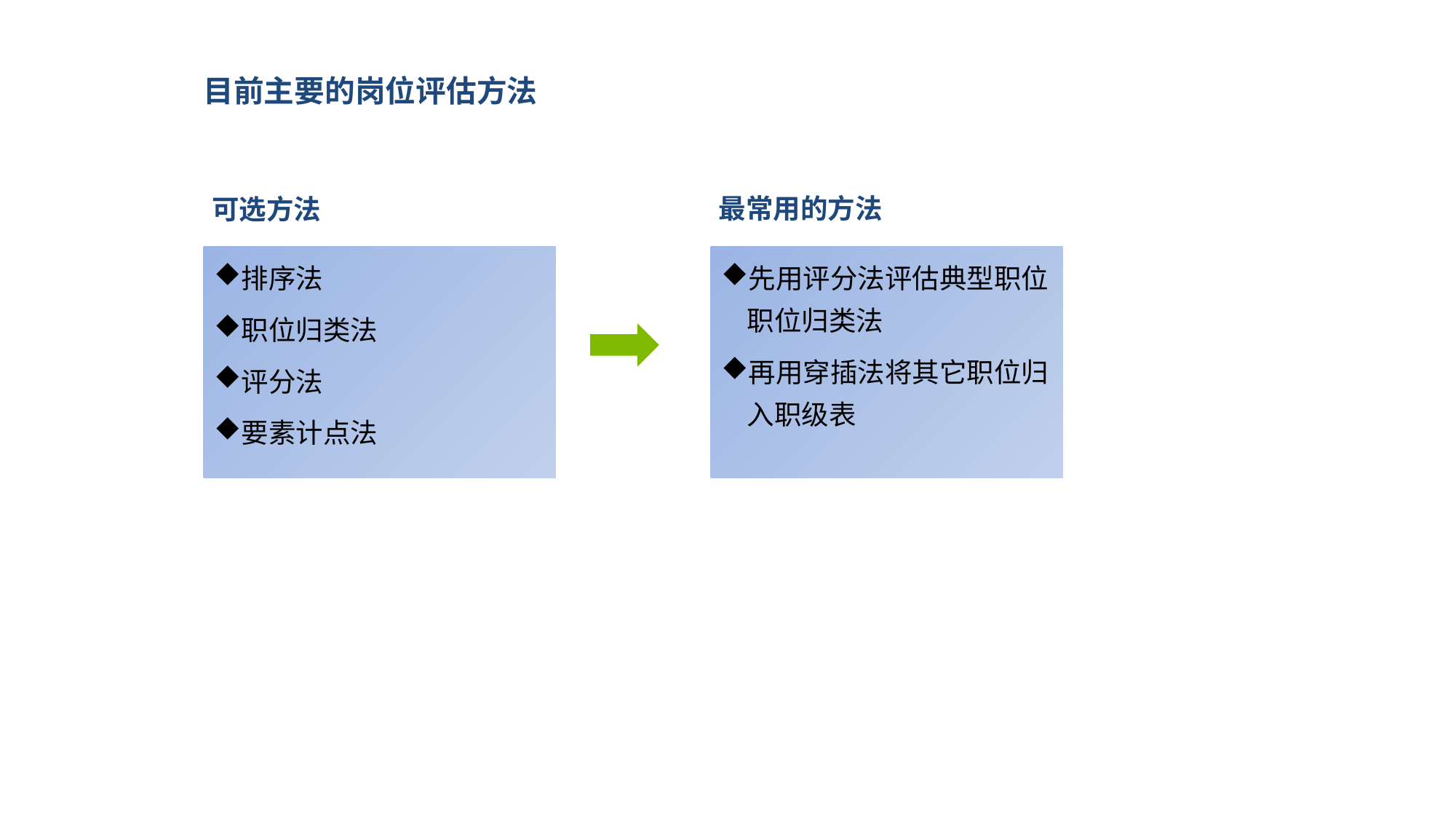

目前主要的岗位评估方法
最常用的方法
可选方法
排序法
职位归类法
评分法
要素计点法
先用评分法评估典型职位职位归类法
再用穿插法将其它职位归入职级表